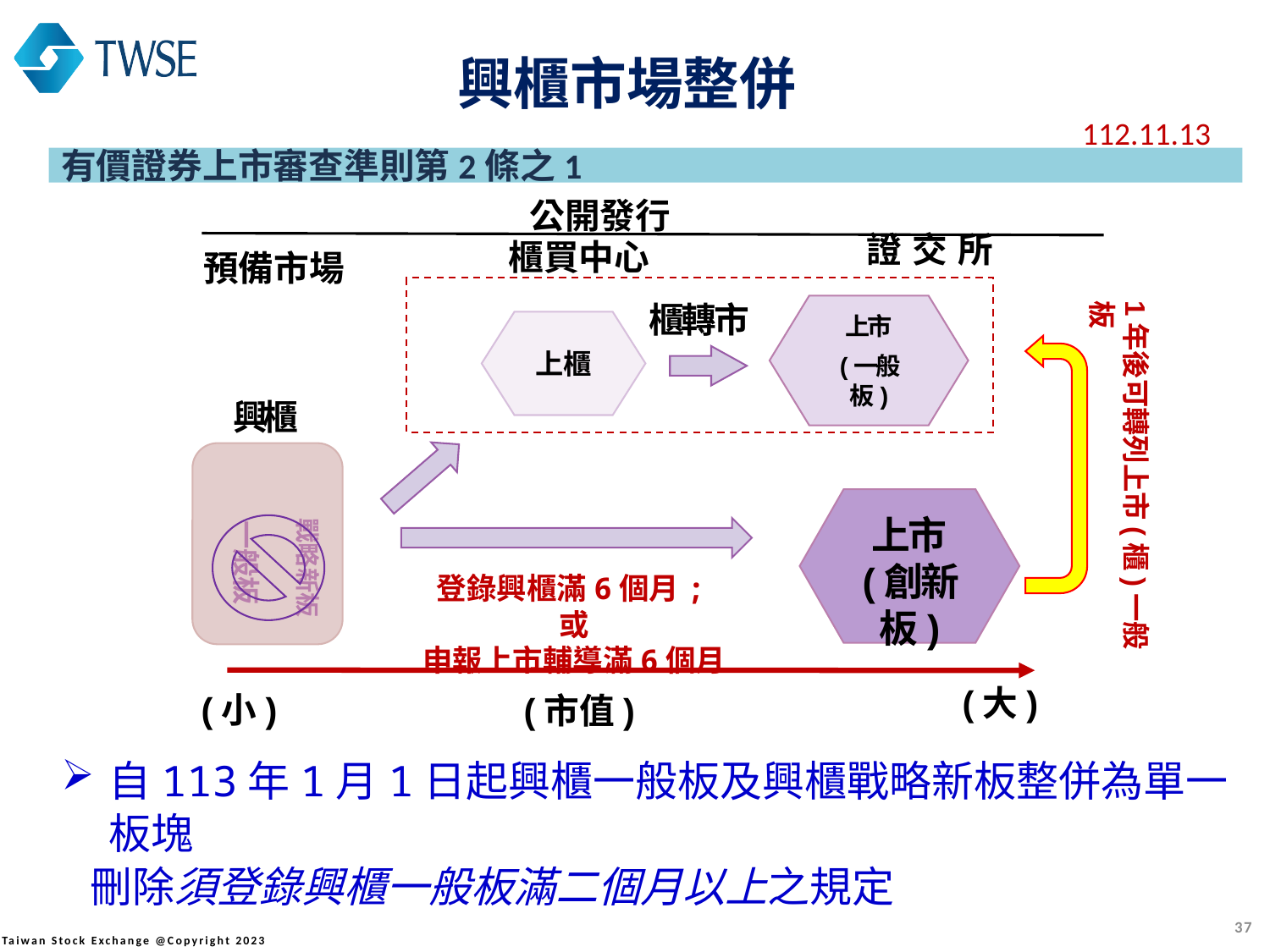

興櫃市場整併
112.11.13
有價證券上市審查準則第2條之1
公開發行
證交所
櫃買中心
預備市場

1年後可轉列上市(櫃)一般板
櫃轉市
上市
(一般板)
上櫃

興櫃

上市
(創新板)
戰略新板
一般板

登錄興櫃滿6個月;或
申報上市輔導滿6個月
(大)
(小)
(市值)
自113年1月1日起興櫃一般板及興櫃戰略新板整併為單一板塊
  刪除須登錄興櫃一般板滿二個月以上之規定
37